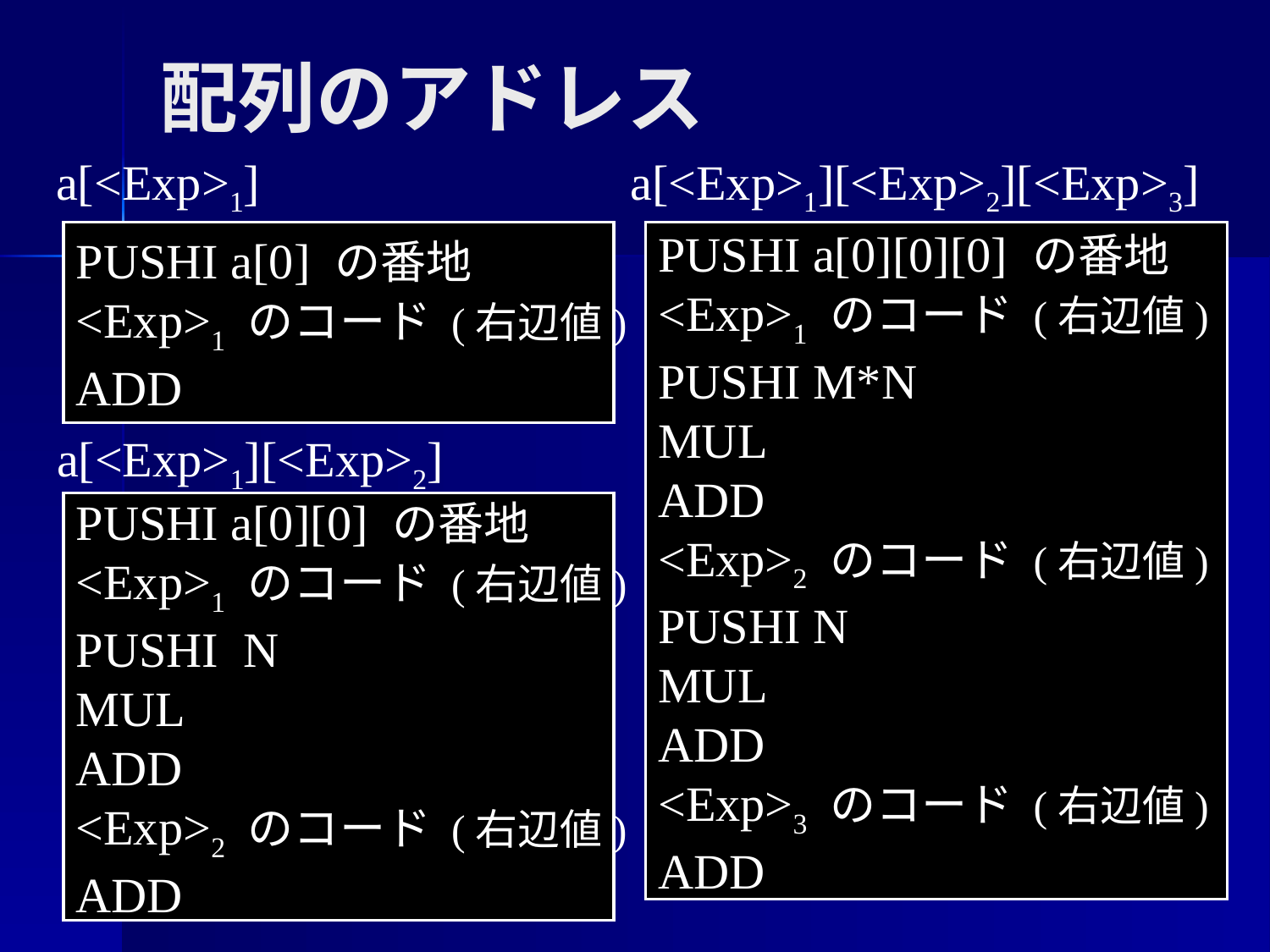

配列のアドレス
a[<Exp>1]
a[<Exp>1][<Exp>2][<Exp>3]
PUSHI a[0] の番地
<Exp>1 のコード (右辺値)
ADD
PUSHI a[0][0][0] の番地
<Exp>1 のコード (右辺値)
PUSHI M*N
MUL
ADD
<Exp>2 のコード (右辺値)
PUSHI N
MUL
ADD
<Exp>3 のコード (右辺値)
ADD
a[<Exp>1][<Exp>2]
PUSHI a[0][0] の番地
<Exp>1 のコード (右辺値)
PUSHI  N
MUL
ADD
<Exp>2 のコード (右辺値)
ADD